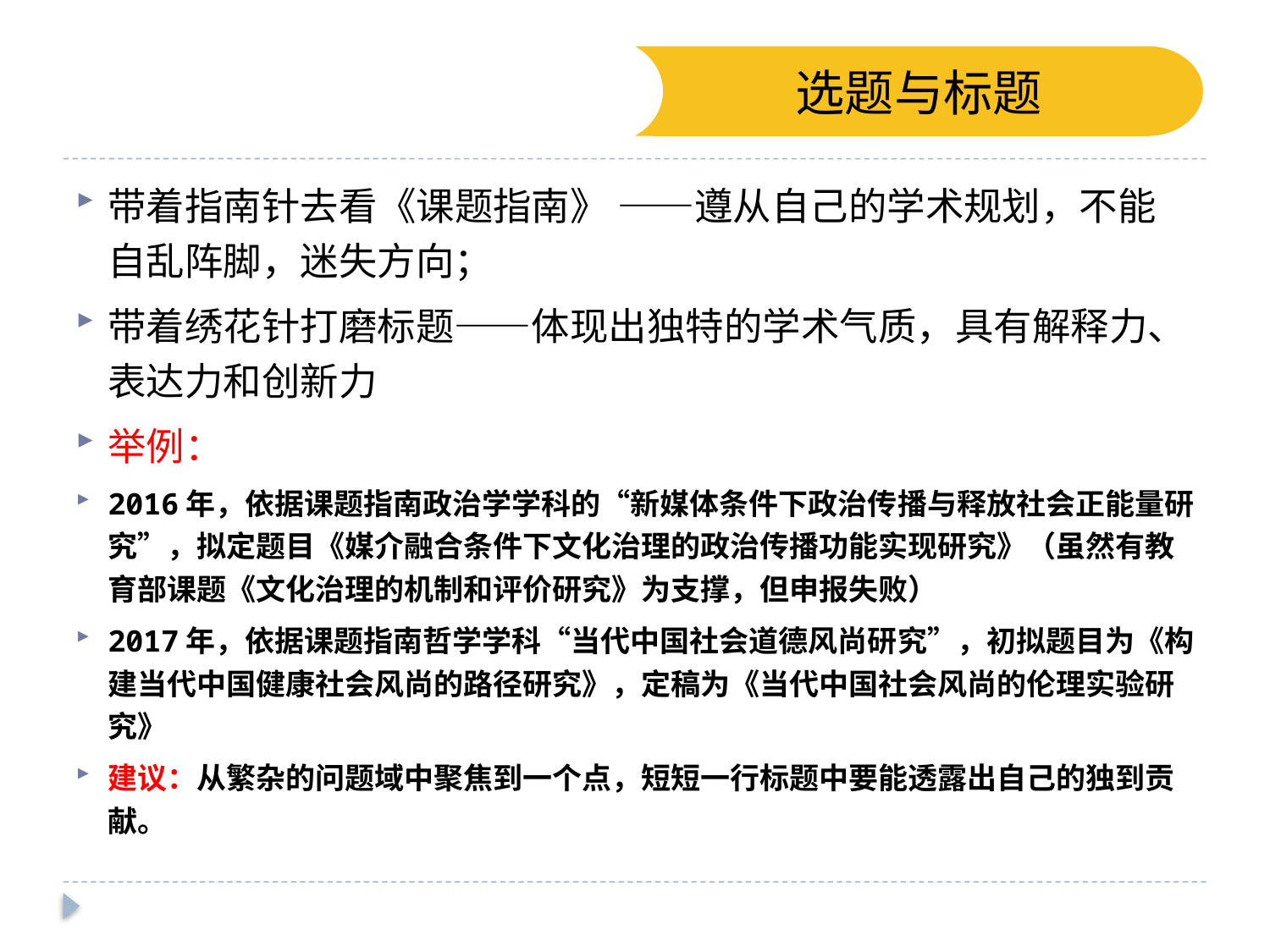

选题与标题
带着指南针去看《课题指南》 ——遵从自己的学术规划，不能自乱阵脚，迷失方向；
带着绣花针打磨标题——体现出独特的学术气质，具有解释力、表达力和创新力
举例：
2016年，依据课题指南政治学学科的“新媒体条件下政治传播与释放社会正能量研究”，拟定题目《媒介融合条件下文化治理的政治传播功能实现研究》（虽然有教育部课题《文化治理的机制和评价研究》为支撑，但申报失败）
2017年，依据课题指南哲学学科“当代中国社会道德风尚研究”，初拟题目为《构建当代中国健康社会风尚的路径研究》，定稿为《当代中国社会风尚的伦理实验研究》
建议：从繁杂的问题域中聚焦到一个点，短短一行标题中要能透露出自己的独到贡献。